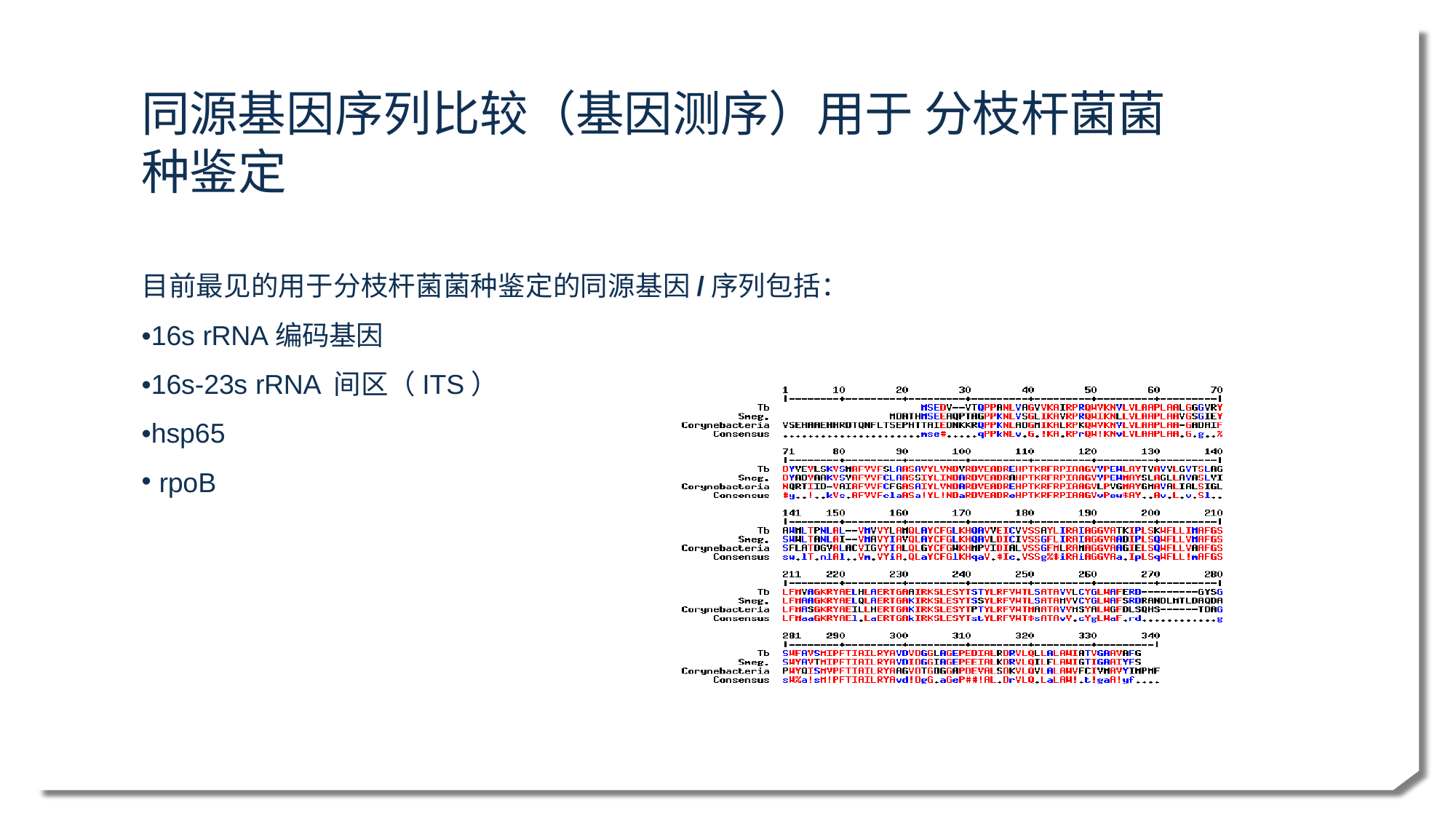

同源基因序列比较（基因测序）用于 分枝杆菌菌种鉴定
目前最见的用于分枝杆菌菌种鉴定的同源基因/序列包括：

•16s rRNA编码基因

•16s-23s rRNA 间区（ITS）

•hsp65

rpoB